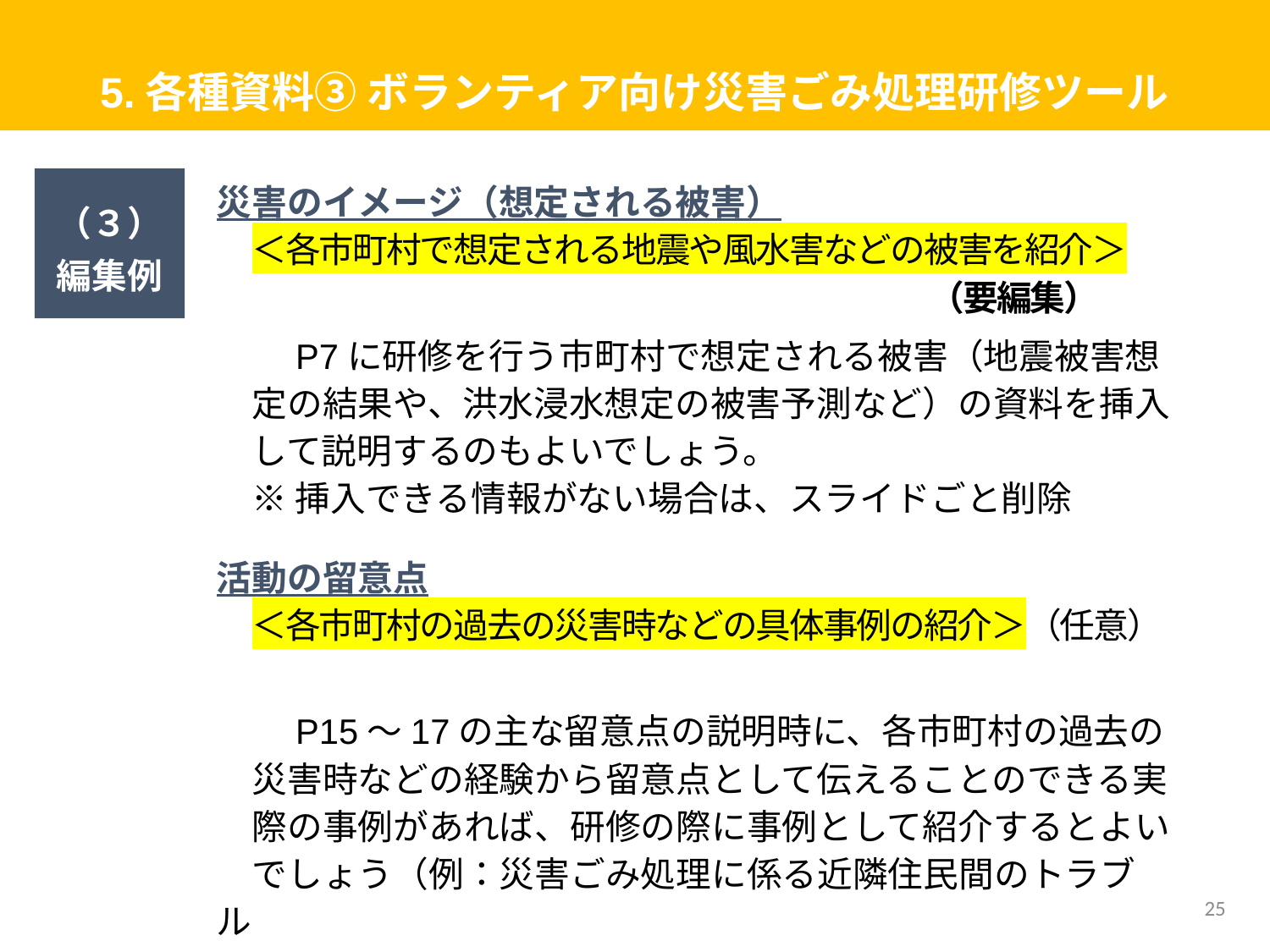

# 5.各種資料③ ボランティア向け災害ごみ処理研修ツール
（３）
編集例
災害のイメージ（想定される被害）
　＜各市町村で想定される地震や風水害などの被害を紹介＞
（要編集）
　　P7に研修を行う市町村で想定される被害（地震被害想
　定の結果や、洪水浸水想定の被害予測など）の資料を挿入
　して説明するのもよいでしょう。
　※ 挿入できる情報がない場合は、スライドごと削除
活動の留意点
　＜各市町村の過去の災害時などの具体事例の紹介＞（任意）
　　P15～17の主な留意点の説明時に、各市町村の過去の
　災害時などの経験から留意点として伝えることのできる実
　際の事例があれば、研修の際に事例として紹介するとよい
　でしょう（例：災害ごみ処理に係る近隣住民間のトラブル
　事例の教訓）。
25